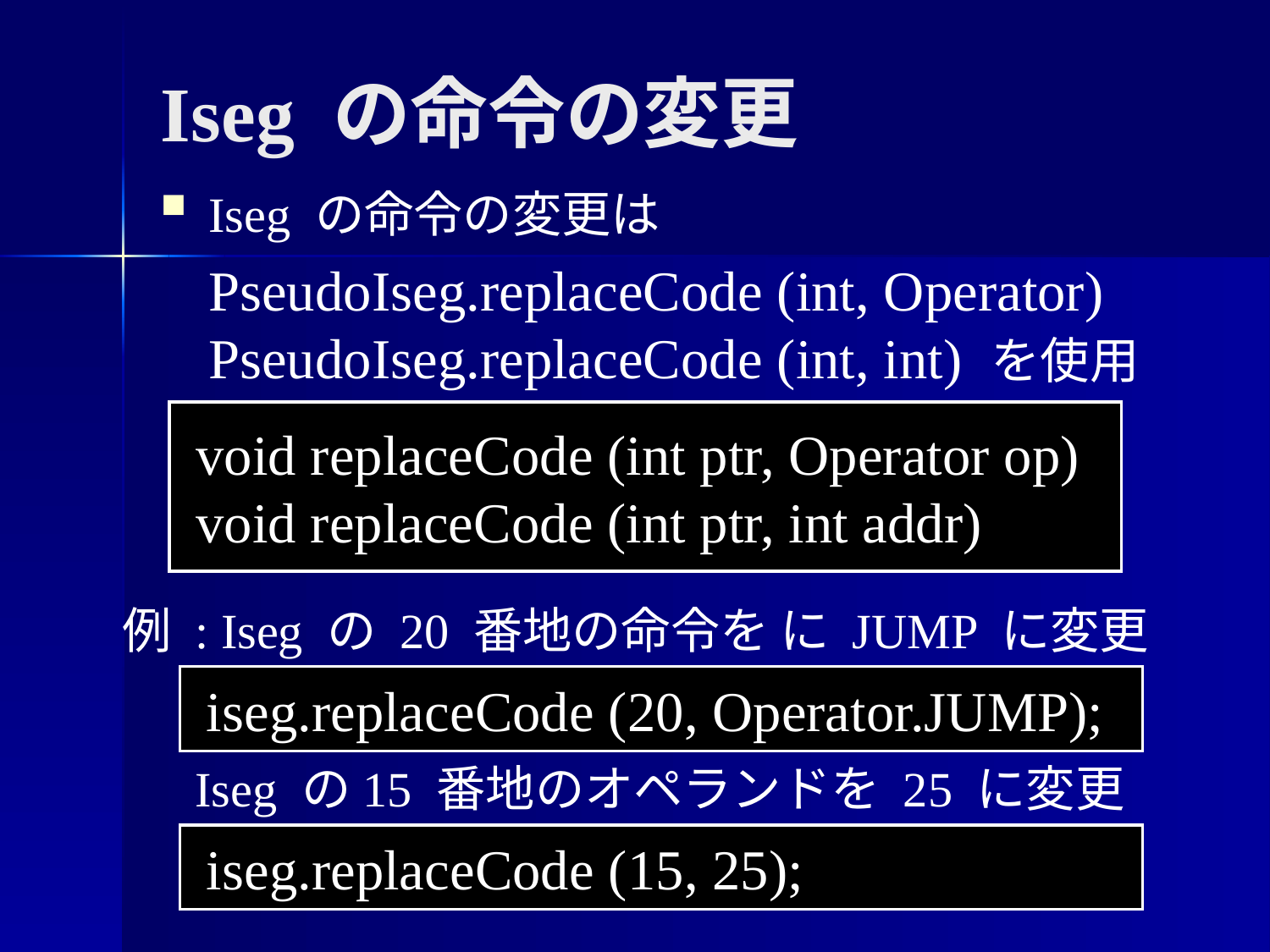

Iseg の命令の変更
Iseg の命令の変更は
	PseudoIseg.replaceCode (int, Operator) PseudoIseg.replaceCode (int, int) を使用
 void replaceCode (int ptr, Operator op)
 void replaceCode (int ptr, int addr)
例 : Iseg の 20 番地の命令を に JUMP に変更
 iseg.replaceCode (20, Operator.JUMP);
 Iseg の15 番地のオペランドを 25 に変更
 iseg.replaceCode (15, 25);